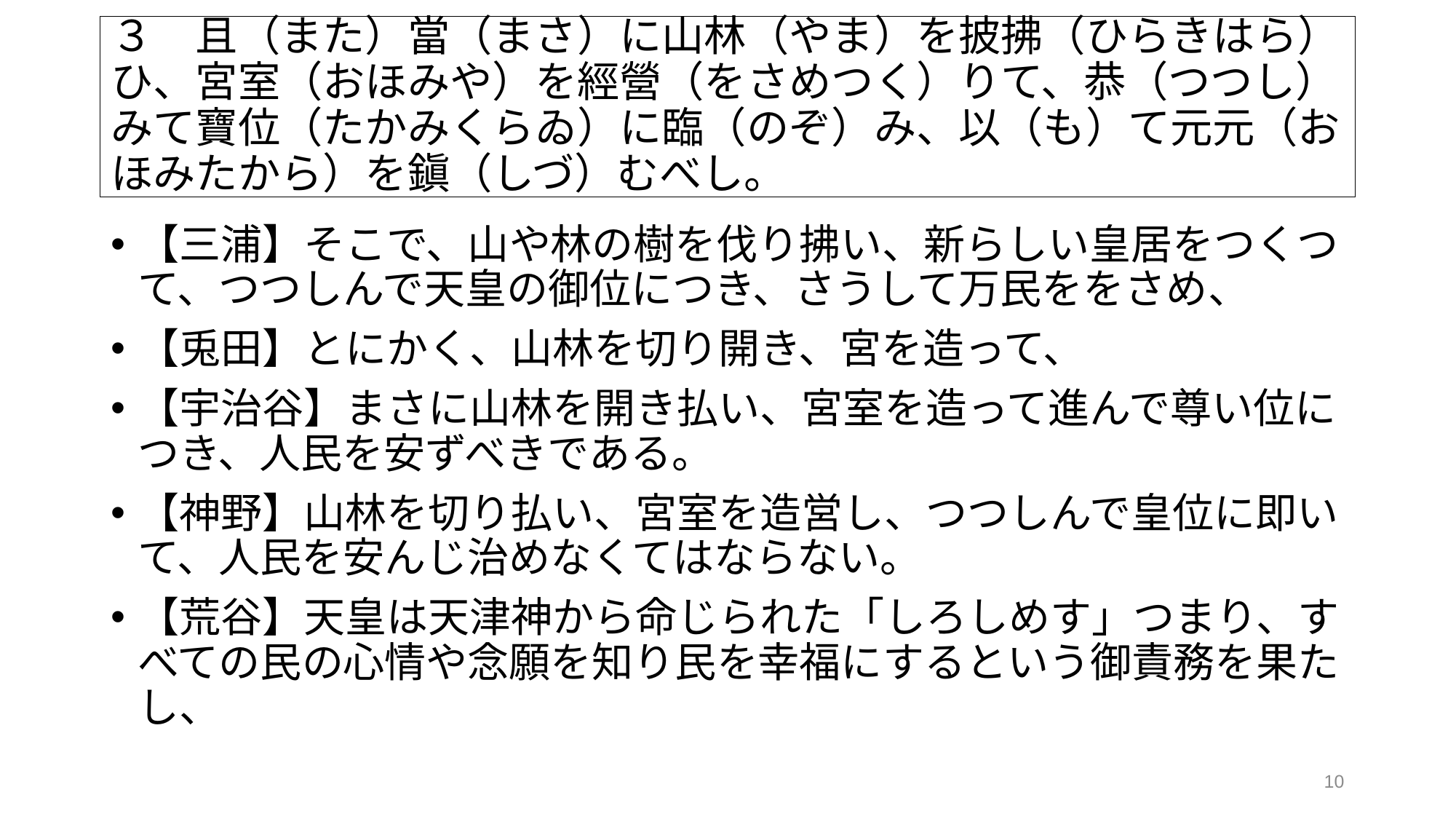

# ３　且（また）當（まさ）に山林（やま）を披拂（ひらきはら）ひ、宮室（おほみや）を經營（をさめつく）りて、恭（つつし）みて寶位（たかみくらゐ）に臨（のぞ）み、以（も）て元元（おほみたから）を鎭（しづ）むべし。
【三浦】そこで、山や林の樹を伐り拂い、新らしい皇居をつくつて、つつしんで天皇の御位につき、さうして万民ををさめ、
【兎田】とにかく、山林を切り開き、宮を造って、
【宇治谷】まさに山林を開き払い、宮室を造って進んで尊い位につき、人民を安ずべきである。
【神野】山林を切り払い、宮室を造営し、つつしんで皇位に即いて、人民を安んじ治めなくてはならない。
【荒谷】天皇は天津神から命じられた「しろしめす」つまり、すべての民の心情や念願を知り民を幸福にするという御責務を果たし、

10